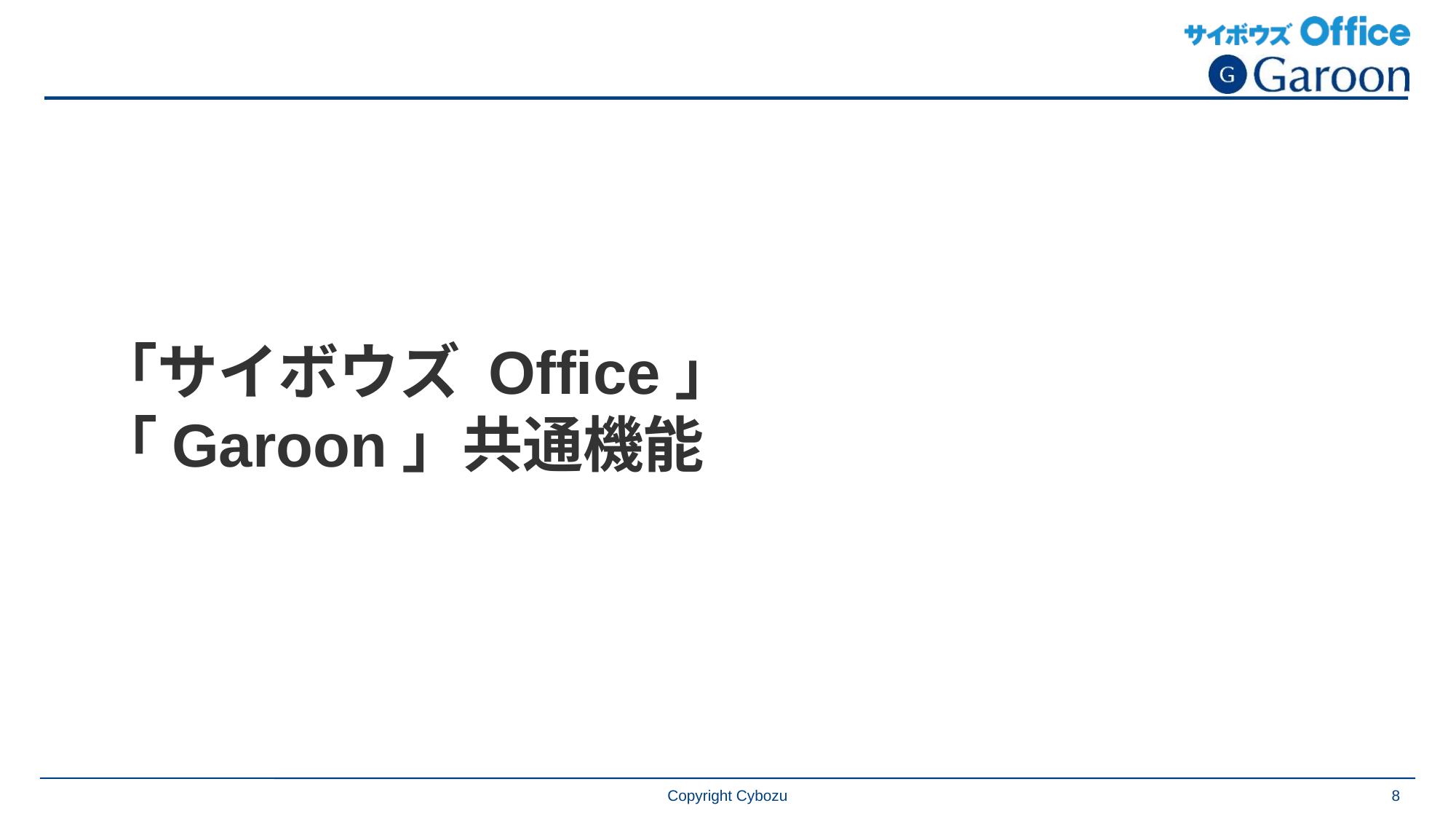

# 「サイボウズ Office」 「Garoon」共通機能
Copyright Cybozu
8